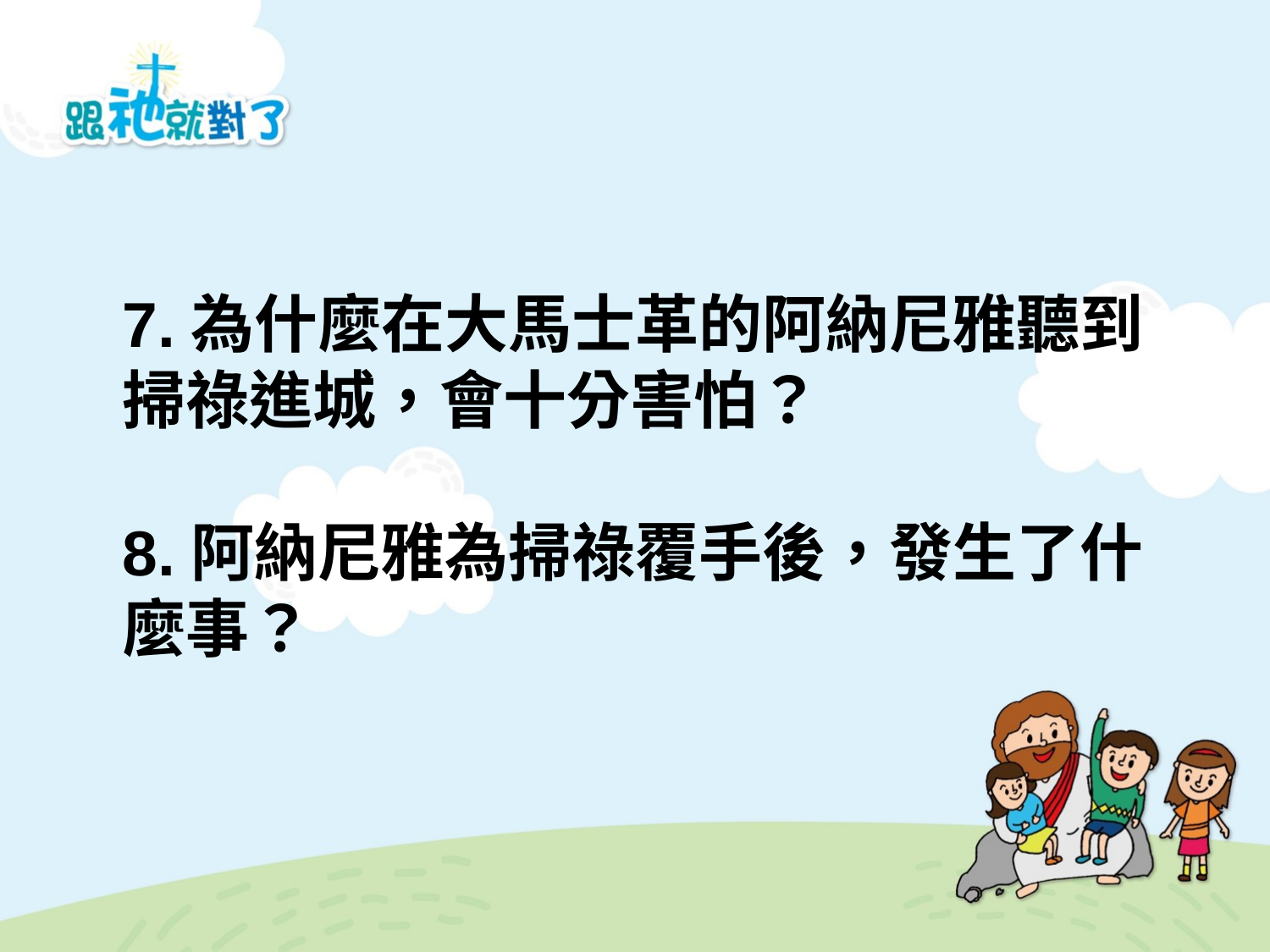

7.為什麼在大馬士革的阿納尼雅聽到掃祿進城，會十分害怕？

8.阿納尼雅為掃祿覆手後，發生了什麼事？